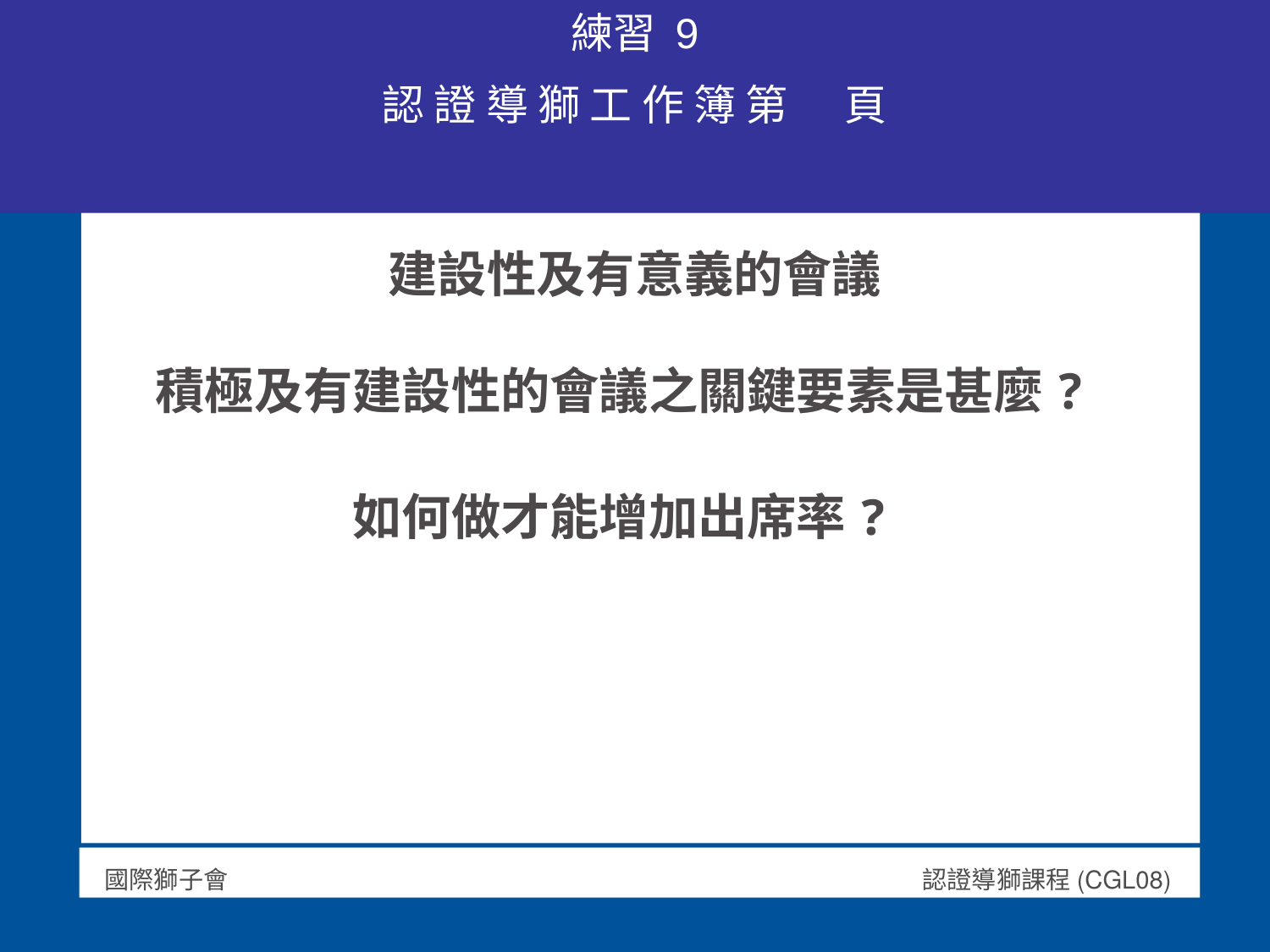

練習 9
認 證 導 獅 工 作 簿 第      頁

建設性及有意義的會議

積極及有建設性的會議之關鍵要素是甚麼?

如何做才能增加出席率?